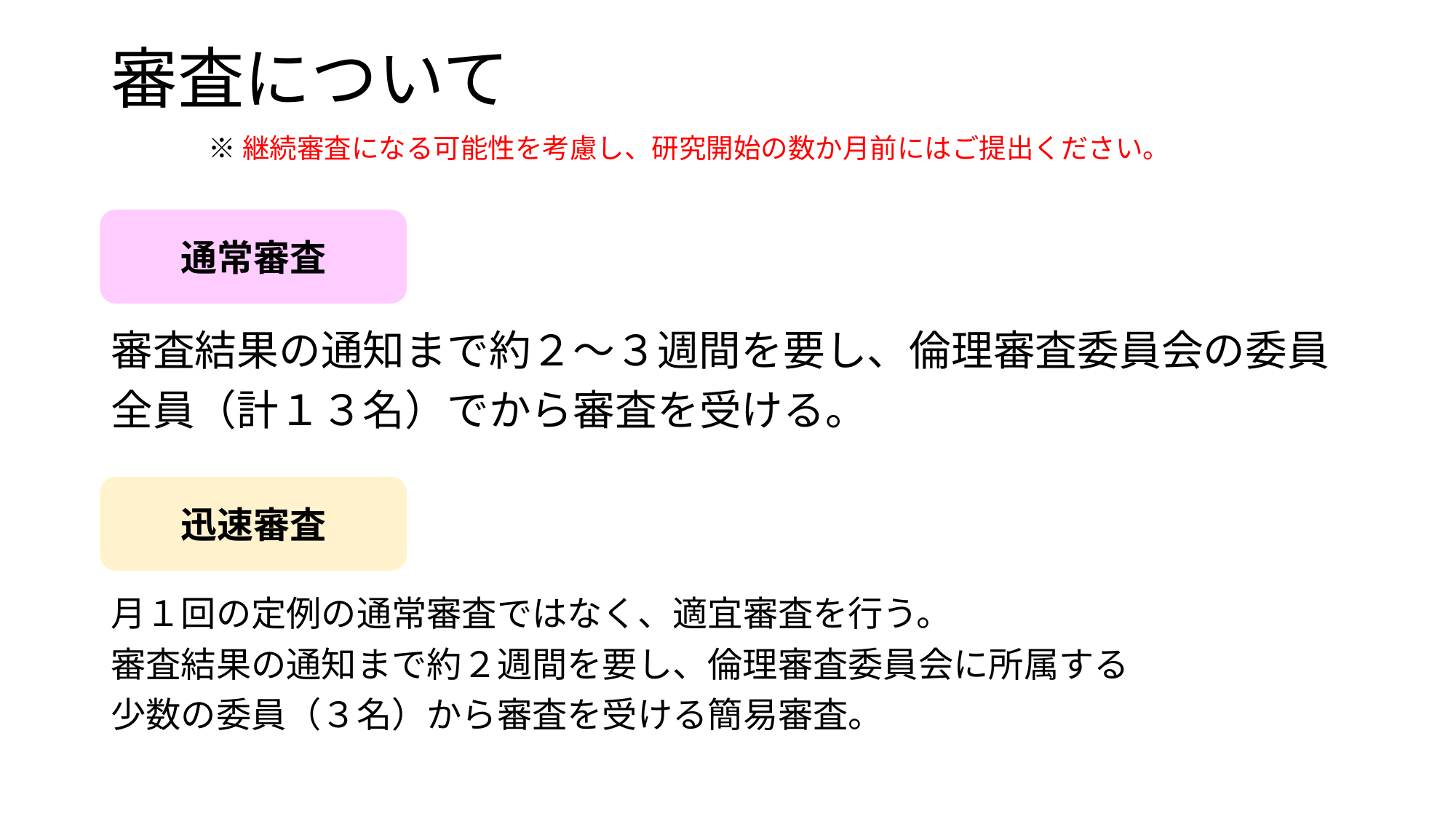

# 審査について
※継続審査になる可能性を考慮し、研究開始の数か月前にはご提出ください。
通常審査
審査結果の通知まで約２～３週間を要し、倫理審査委員会の委員
全員（計１３名）でから審査を受ける。
迅速審査
月１回の定例の通常審査ではなく、適宜審査を行う。
審査結果の通知まで約２週間を要し、倫理審査委員会に所属する
少数の委員（３名）から審査を受ける簡易審査。